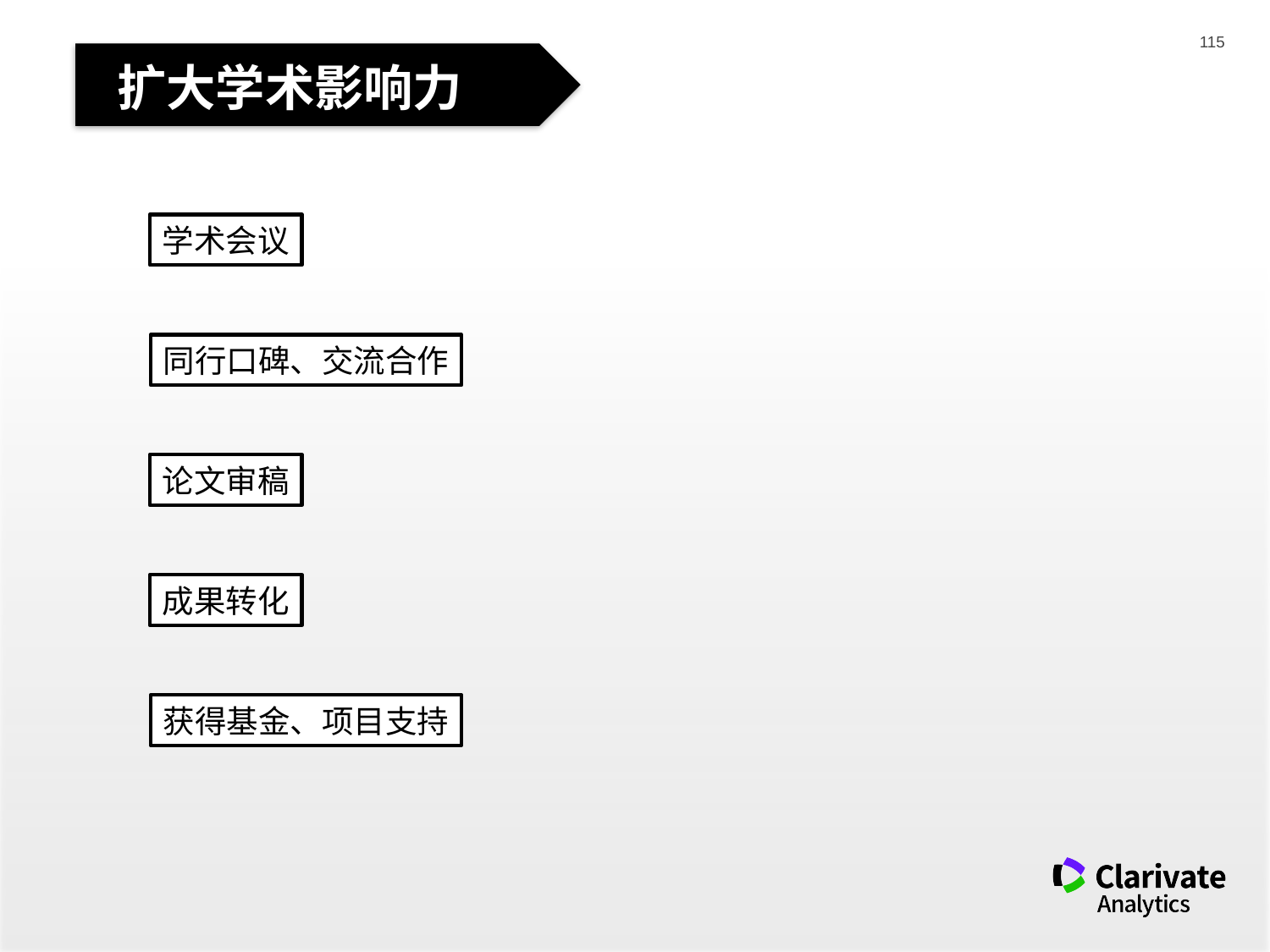

扩大学术影响力
学术会议
同行口碑、交流合作
论文审稿
成果转化
获得基金、项目支持